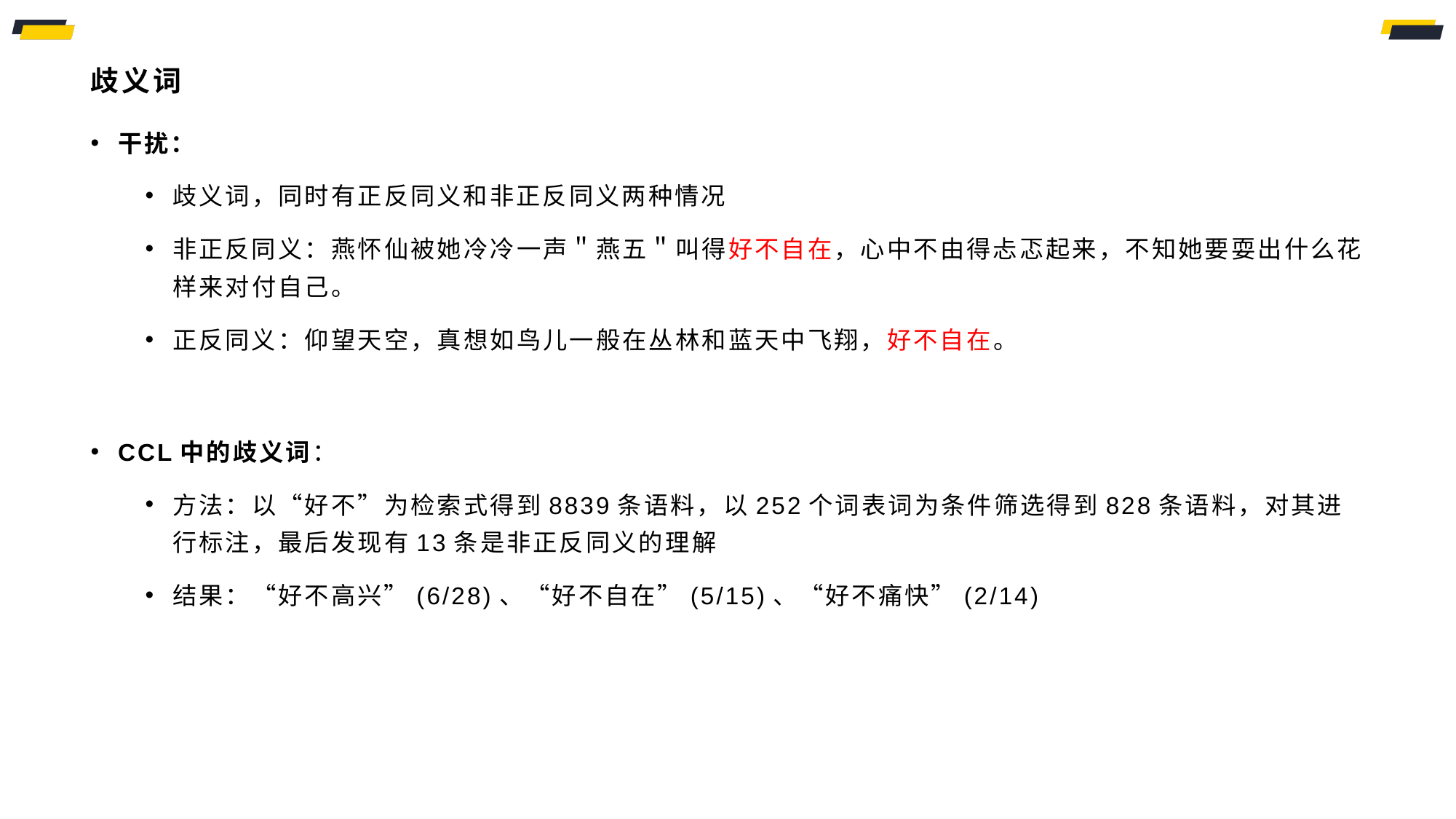

# 歧义词
干扰：
歧义词，同时有正反同义和非正反同义两种情况
非正反同义：燕怀仙被她冷冷一声＂燕五＂叫得好不自在，心中不由得忐忑起来，不知她要耍出什么花样来对付自己。
正反同义：仰望天空，真想如鸟儿一般在丛林和蓝天中飞翔，好不自在。

CCL中的歧义词：
方法：以“好不”为检索式得到8839条语料，以252个词表词为条件筛选得到828条语料，对其进行标注，最后发现有13条是非正反同义的理解
结果：“好不高兴”(6/28)、“好不自在”(5/15)、“好不痛快”(2/14)